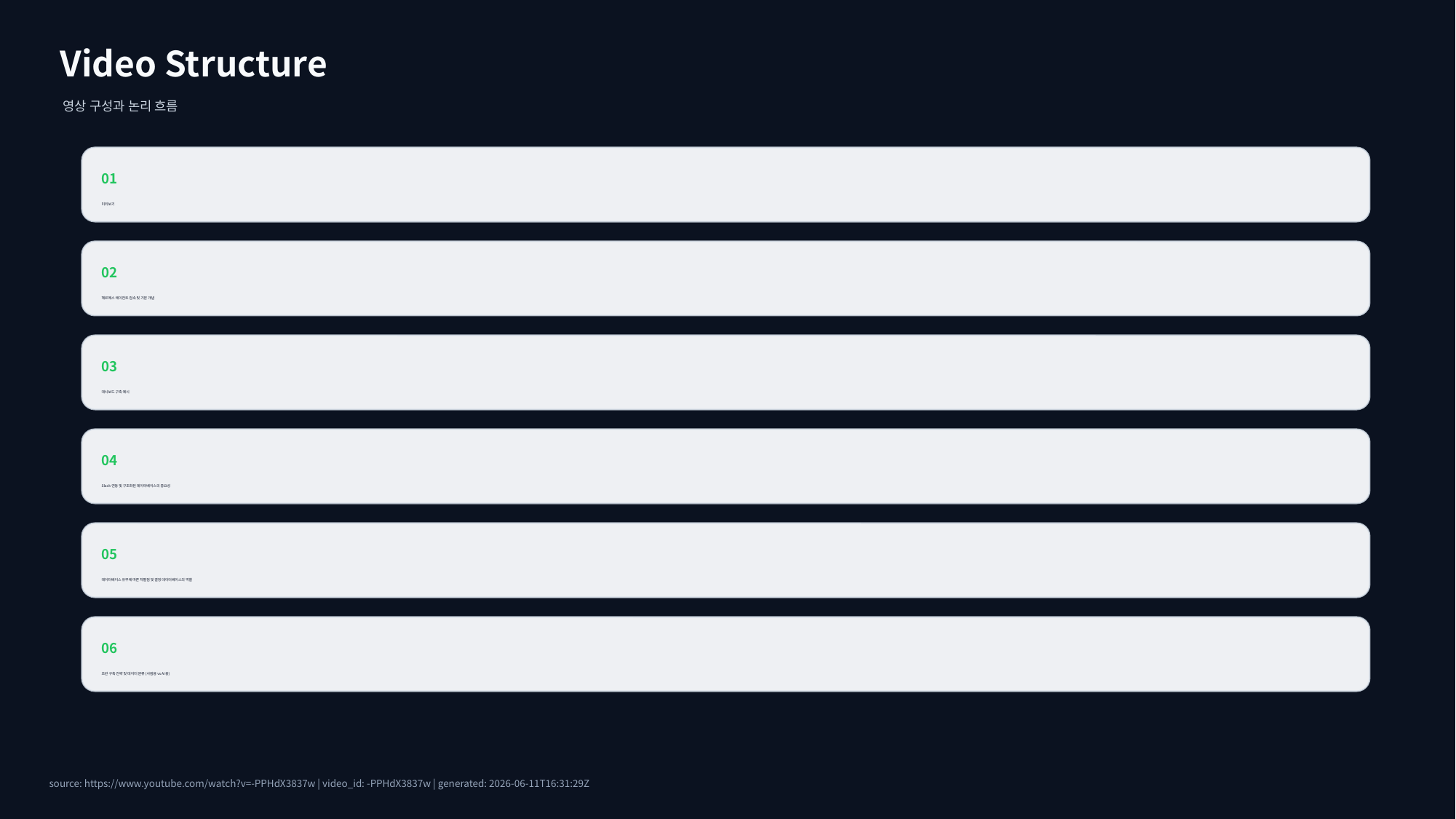

Video Structure
영상 구성과 논리 흐름

01
미리보기

02
헤르메스 에이전트 접속 및 기본 개념

03
대시보드 구축 예시

04
Slack 연동 및 구조화된 데이터베이스의 중요성

05
데이터베이스 유무에 따른 차별점 및 결정 데이터베이스의 역할

06
초반 구축 전략 및 데이터 분류 (사람용 vs AI용)
source: https://www.youtube.com/watch?v=-PPHdX3837w | video_id: -PPHdX3837w | generated: 2026-06-11T16:31:29Z